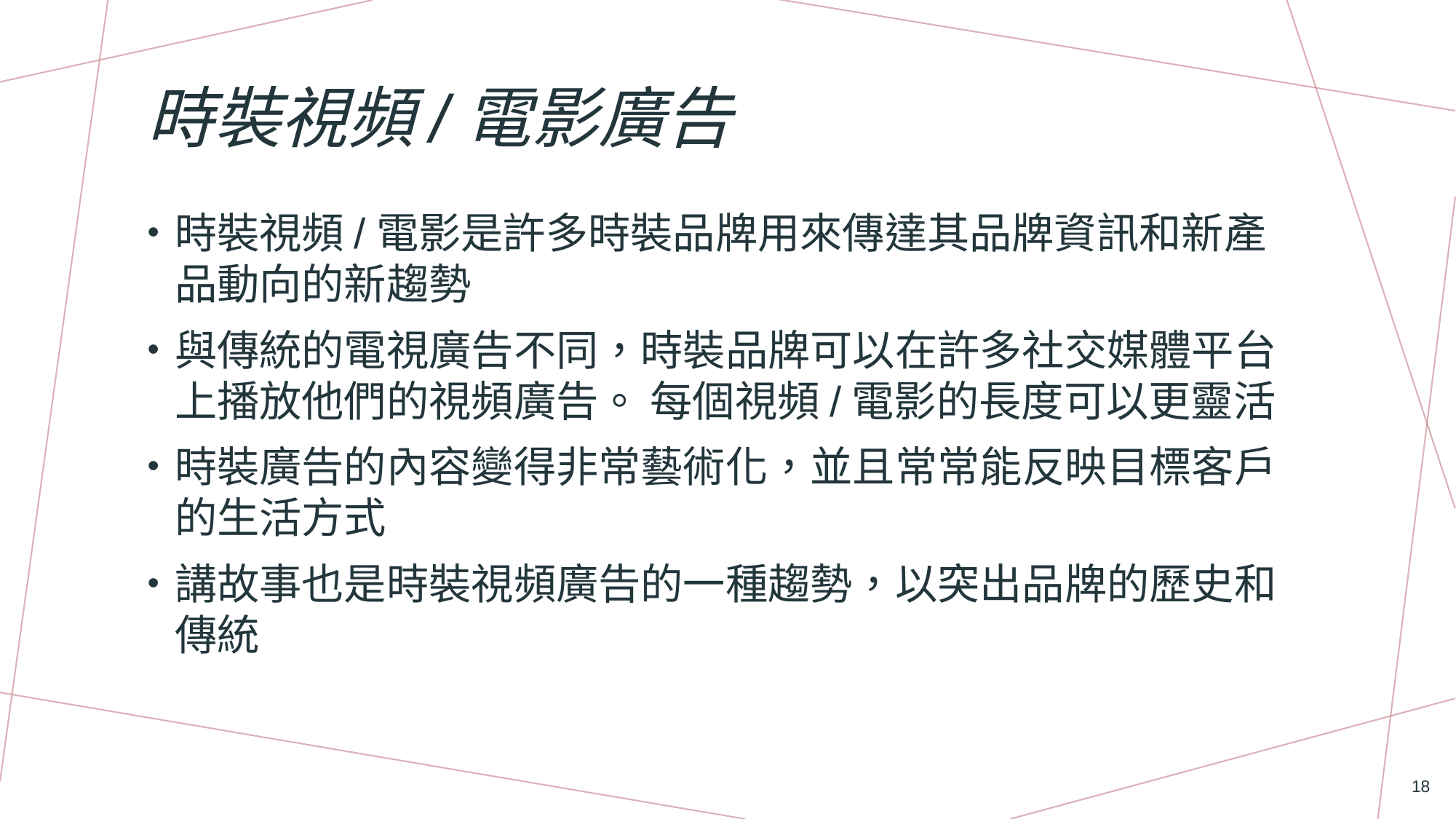

# 時裝視頻/電影廣告
時裝視頻/電影是許多時裝品牌用來傳達其品牌資訊和新產品動向的新趨勢
與傳統的電視廣告不同，時裝品牌可以在許多社交媒體平台上播放他們的視頻廣告。 每個視頻/電影的長度可以更靈活
時裝廣告的內容變得非常藝術化，並且常常能反映目標客戶的生活方式
講故事也是時裝視頻廣告的一種趨勢，以突出品牌的歷史和傳統
18